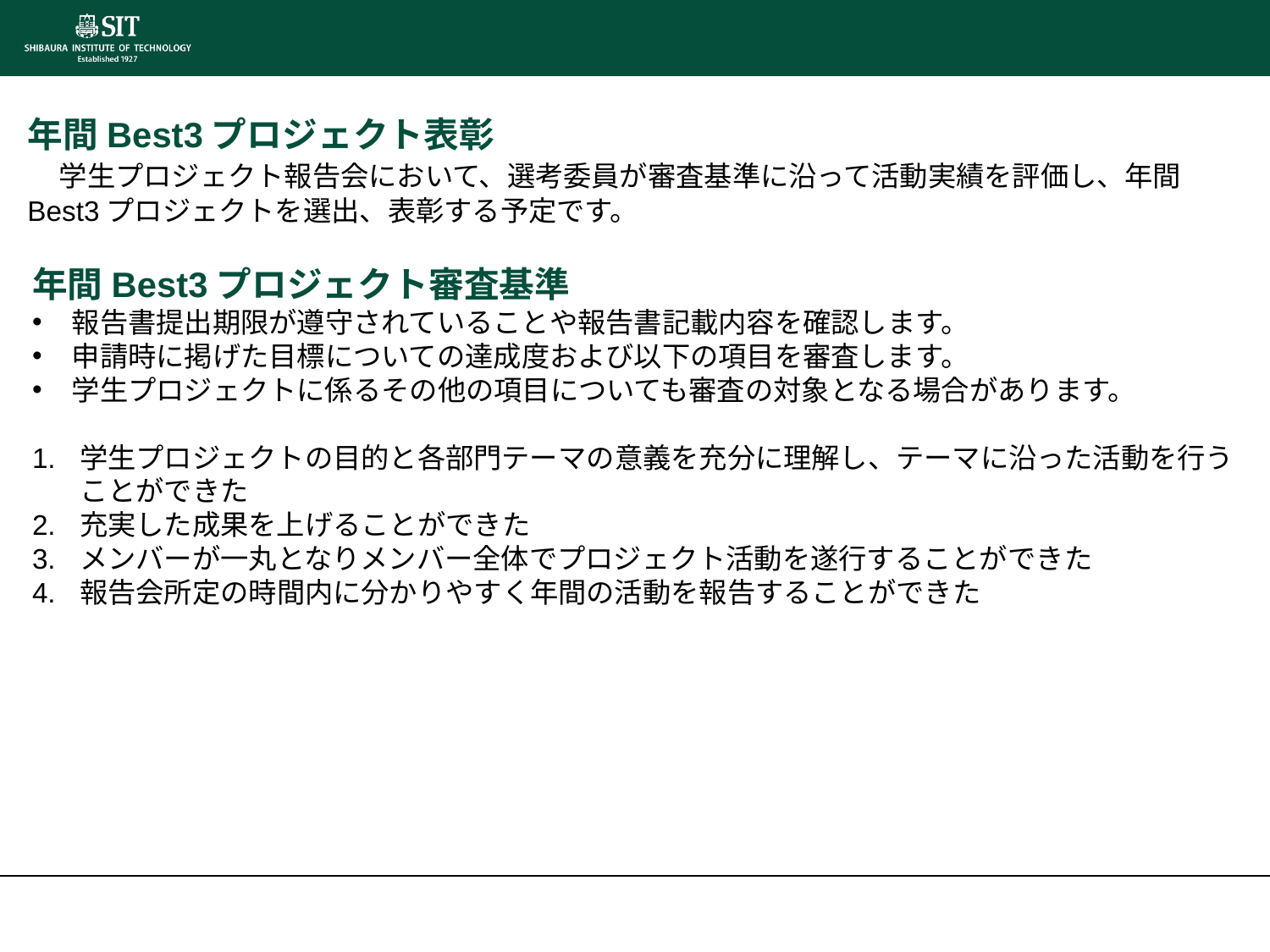

年間Best3プロジェクト表彰
　学生プロジェクト報告会において、選考委員が審査基準に沿って活動実績を評価し、年間Best3プロジェクトを選出、表彰する予定です。
年間Best3プロジェクト審査基準
報告書提出期限が遵守されていることや報告書記載内容を確認します。
申請時に掲げた目標についての達成度および以下の項目を審査します。
学生プロジェクトに係るその他の項目についても審査の対象となる場合があります。

学生プロジェクトの目的と各部門テーマの意義を充分に理解し、テーマに沿った活動を行うことができた
充実した成果を上げることができた
メンバーが一丸となりメンバー全体でプロジェクト活動を遂行することができた
報告会所定の時間内に分かりやすく年間の活動を報告することができた